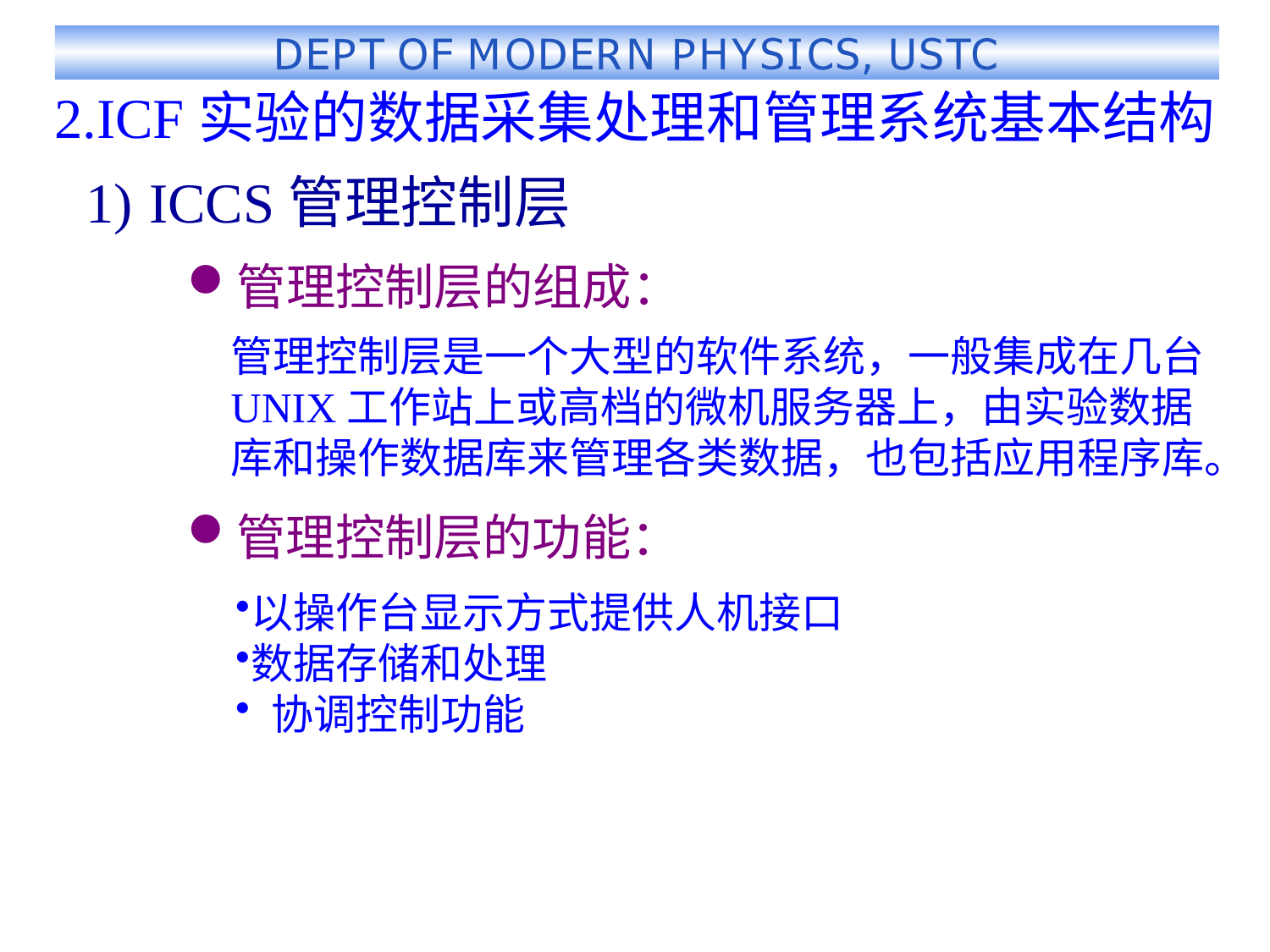

# 2.ICF实验的数据采集处理和管理系统基本结构
ICCS管理控制层
管理控制层的组成：
管理控制层是一个大型的软件系统，一般集成在几台UNIX工作站上或高档的微机服务器上，由实验数据库和操作数据库来管理各类数据，也包括应用程序库。
管理控制层的功能：
以操作台显示方式提供人机接口
数据存储和处理
 协调控制功能